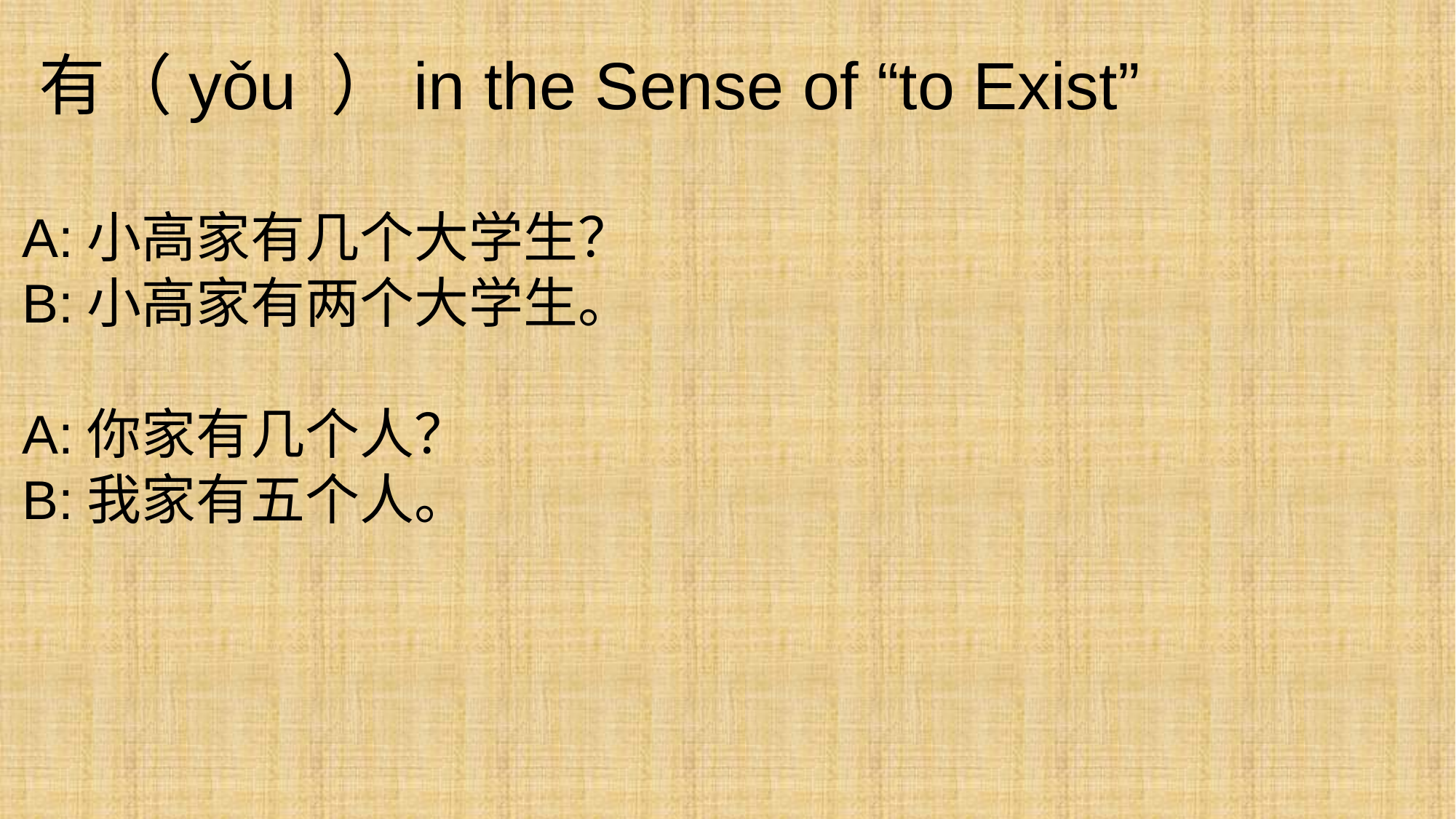

有（yǒu ）in the Sense of “to Exist”

A:小高家有几个大学生？
B:小高家有两个大学生。

A:你家有几个人？
B:我家有五个人。